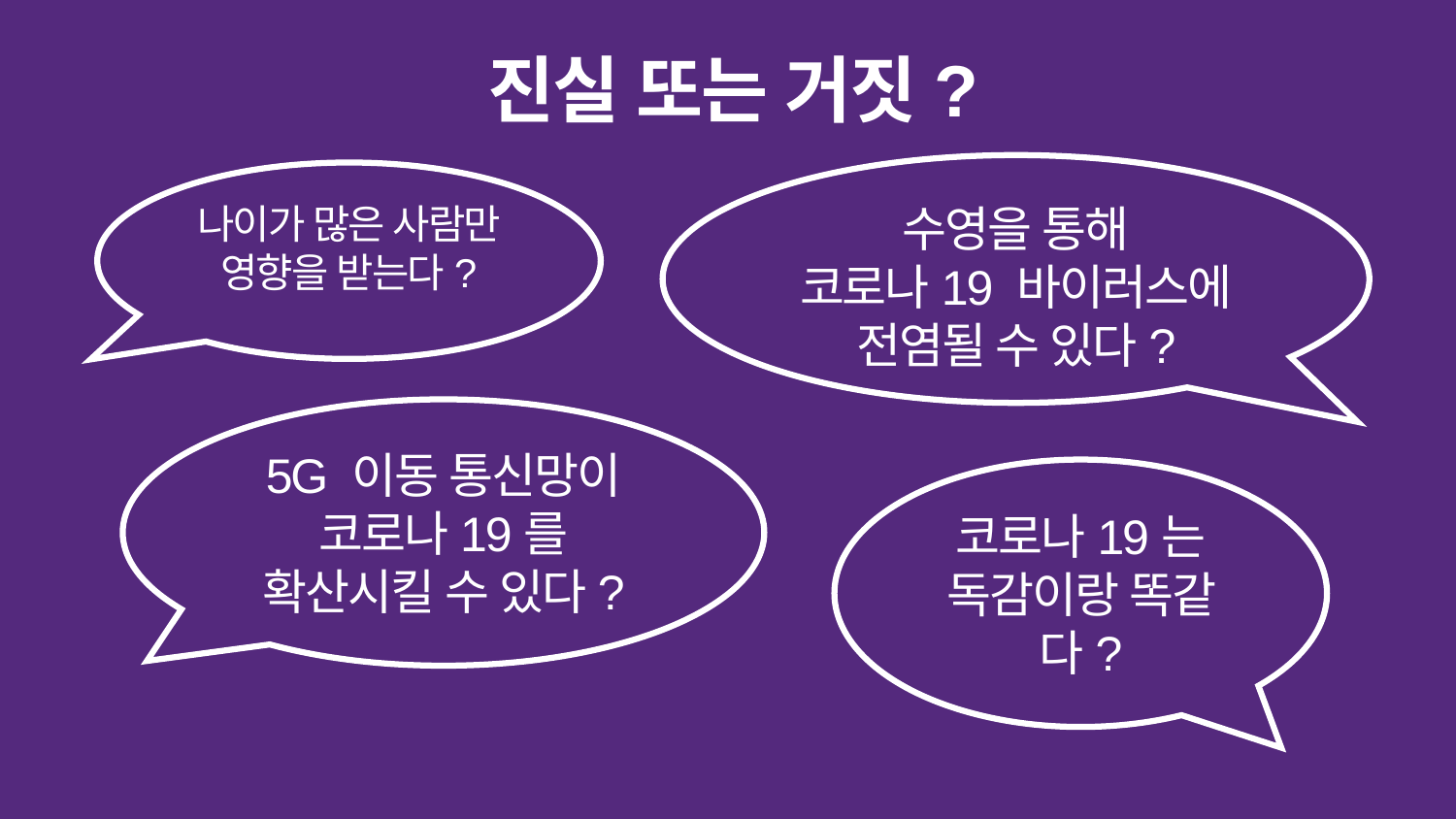

# 진실 또는 거짓?
수영을 통해
코로나19 바이러스에
전염될 수 있다?
나이가 많은 사람만 영향을 받는다?
5G 이동 통신망이
코로나19를
확산시킬 수 있다?
코로나19는
독감이랑 똑같다?